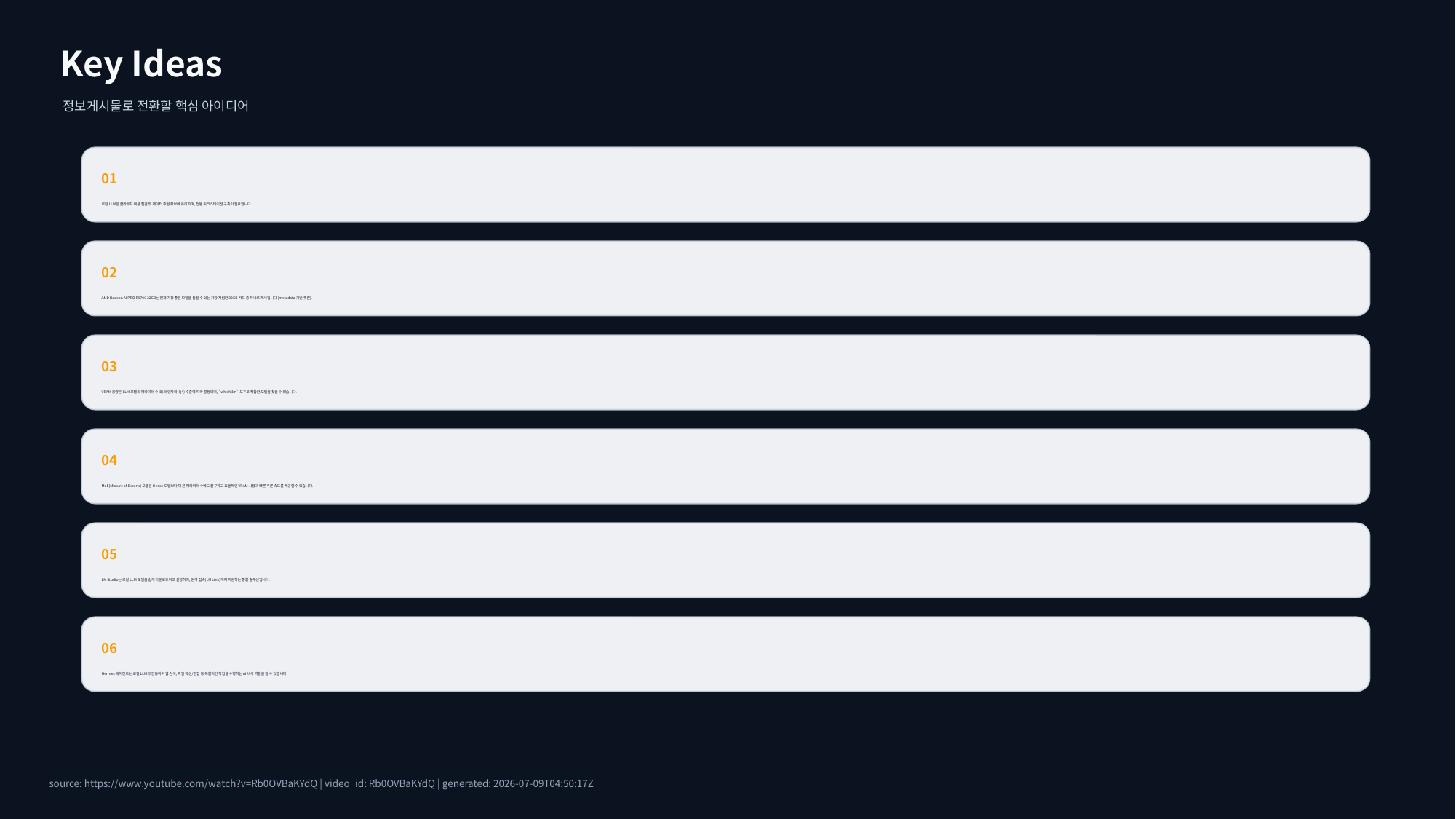

Key Ideas
정보게시물로 전환할 핵심 아이디어

01
로컬 LLM은 클라우드 비용 절감 및 데이터 주권 확보에 유리하며, 전용 워크스테이션 구축이 필요합니다.

02
AMD Radeon AI PRO R9700 32GB는 현재 가장 좋은 모델을 돌릴 수 있는 가장 저렴한 32GB 카드 중 하나로 제시됩니다 (metadata 기반 추론).

03
VRAM 용량은 LLM 모델의 파라미터 수(B)와 양자화(Q4) 수준에 따라 결정되며, `whichllm` 도구로 적합한 모델을 찾을 수 있습니다.

04
MoE(Mixture of Experts) 모델은 Dense 모델보다 더 큰 파라미터 수에도 불구하고 효율적인 VRAM 사용과 빠른 추론 속도를 제공할 수 있습니다.

05
LM Studio는 로컬 LLM 모델을 쉽게 다운로드하고 실행하며, 원격 접속(LM Link)까지 지원하는 통합 솔루션입니다.

06
Hermes 에이전트는 로컬 LLM과 연동하여 웹 검색, 파일 작성/편집 등 복합적인 작업을 수행하는 AI 비서 역할을 할 수 있습니다.
source: https://www.youtube.com/watch?v=Rb0OVBaKYdQ | video_id: Rb0OVBaKYdQ | generated: 2026-07-09T04:50:17Z